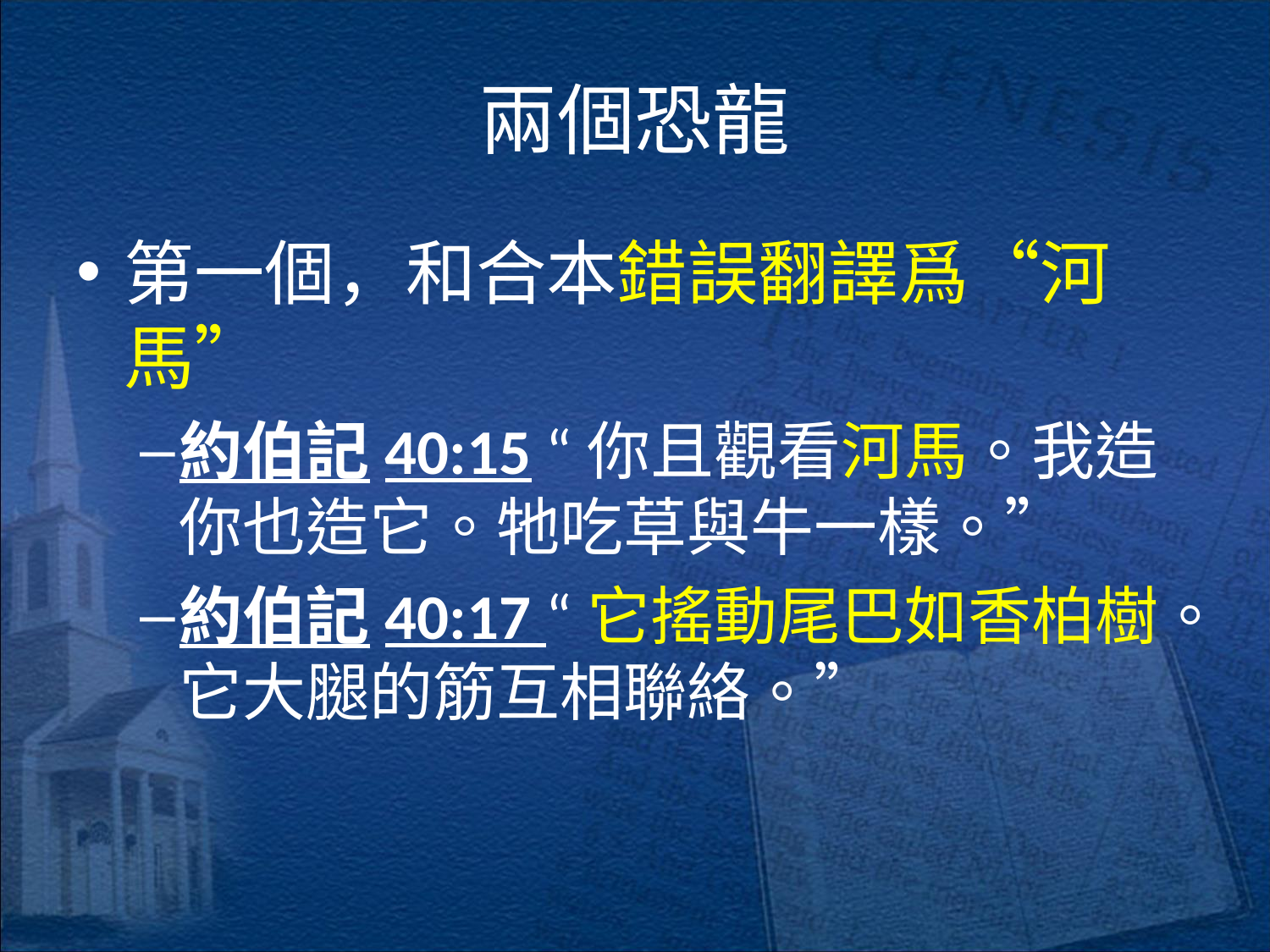

# 兩個恐龍
第一個，和合本錯誤翻譯爲“河馬”
約伯記40:15 “你且觀看河馬。我造你也造它。牠吃草與牛一樣。”
約伯記40:17 “它搖動尾巴如香柏樹。它大腿的筋互相聯絡。”